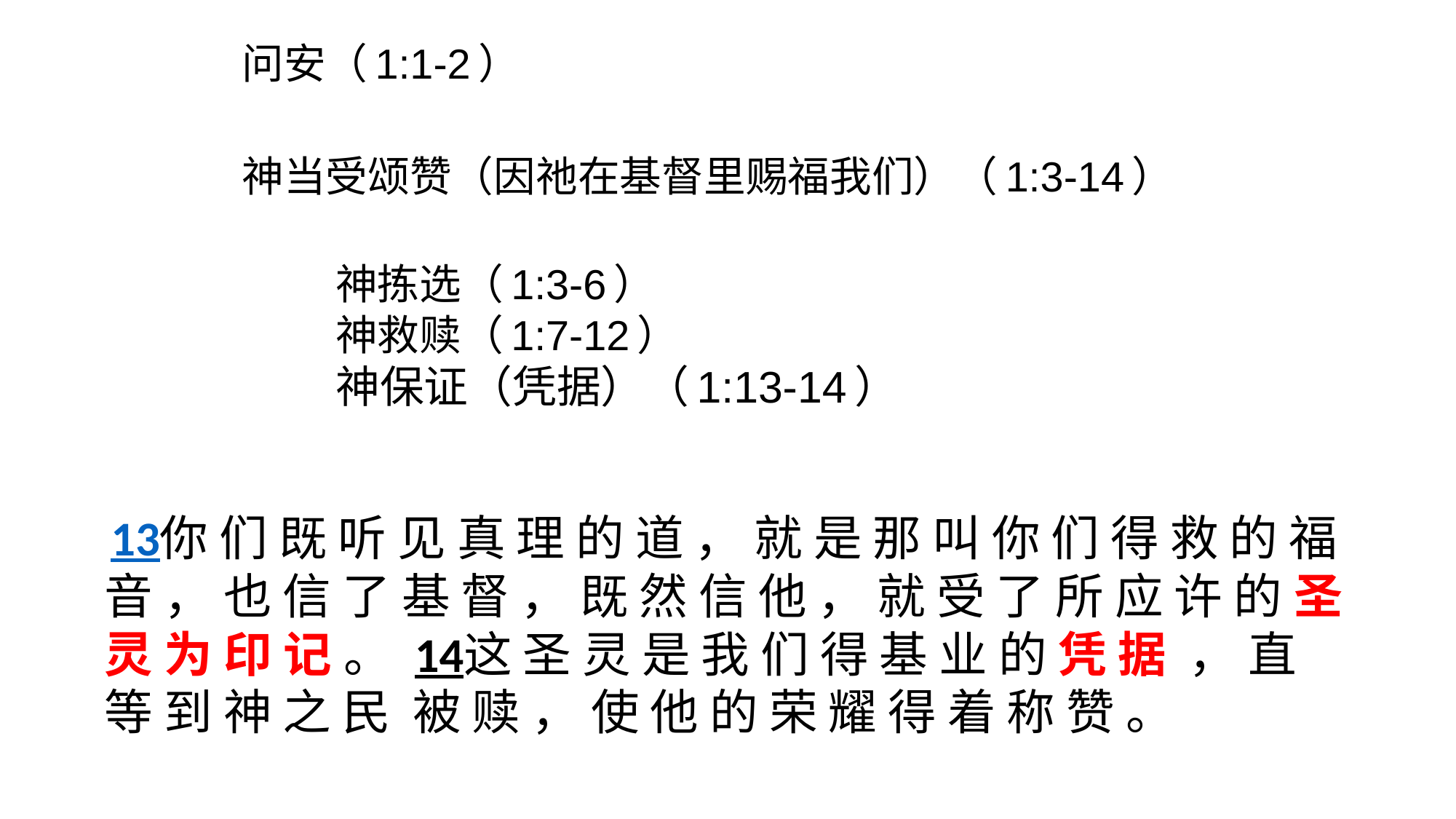

问安（1:1-2）

神当受颂赞（因祂在基督里赐福我们）（1:3-14）

神拣选（1:3-6）
神救赎（1:7-12）
神保证（凭据）（1:13-14）

 13你 们 既 听 见 真 理 的 道 ， 就 是 那 叫 你 们 得 救 的 福 音 ， 也 信 了 基 督 ， 既 然 信 他 ， 就 受 了 所 应 许 的 圣 灵 为 印 记 。 14这 圣 灵 是 我 们 得 基 业 的 凭 据  ， 直 等 到 神 之 民  被 赎 ， 使 他 的 荣 耀 得 着 称 赞 。